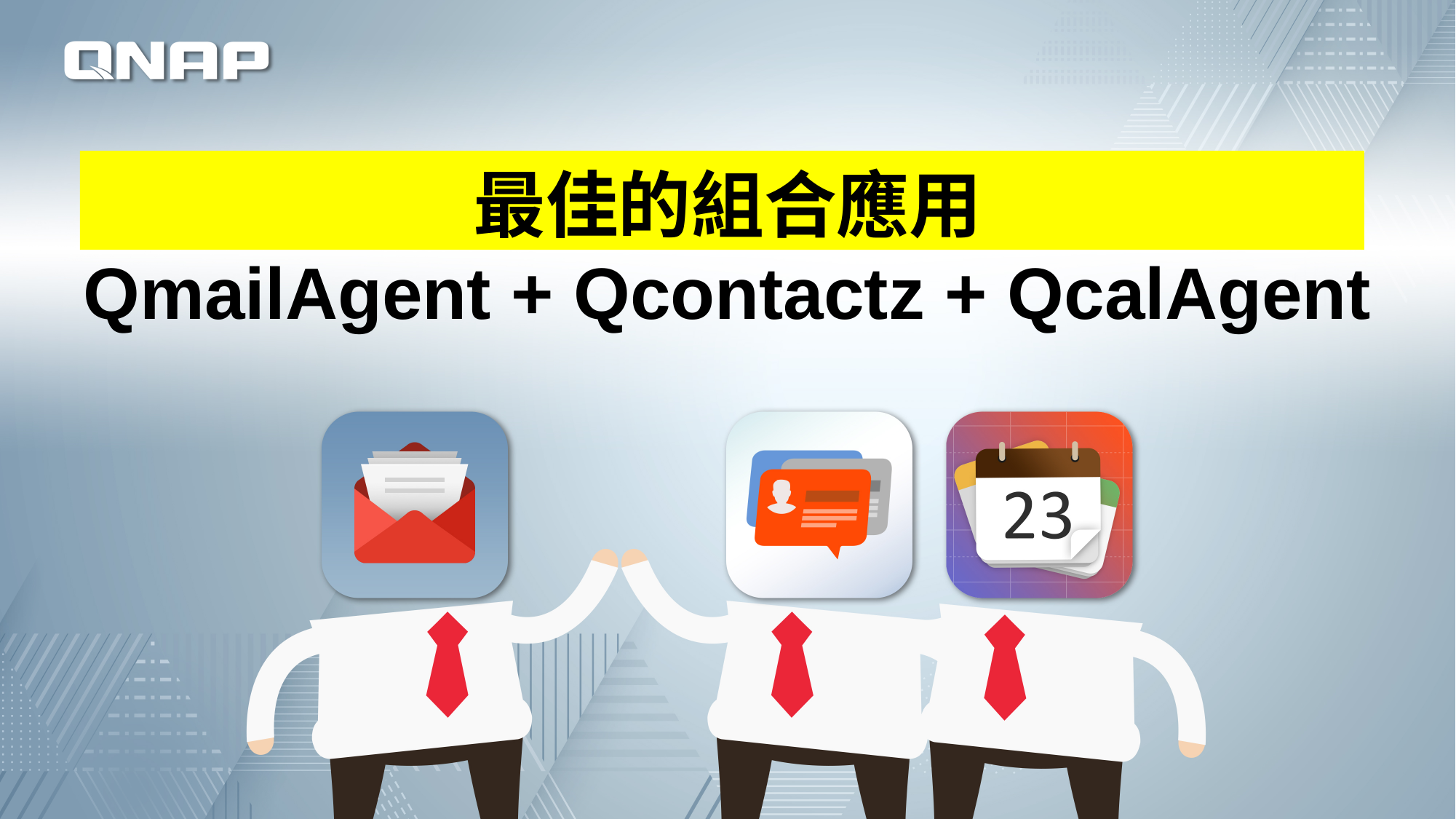

# 最佳的組合應用 QmailAgent + Qcontactz + QcalAgent